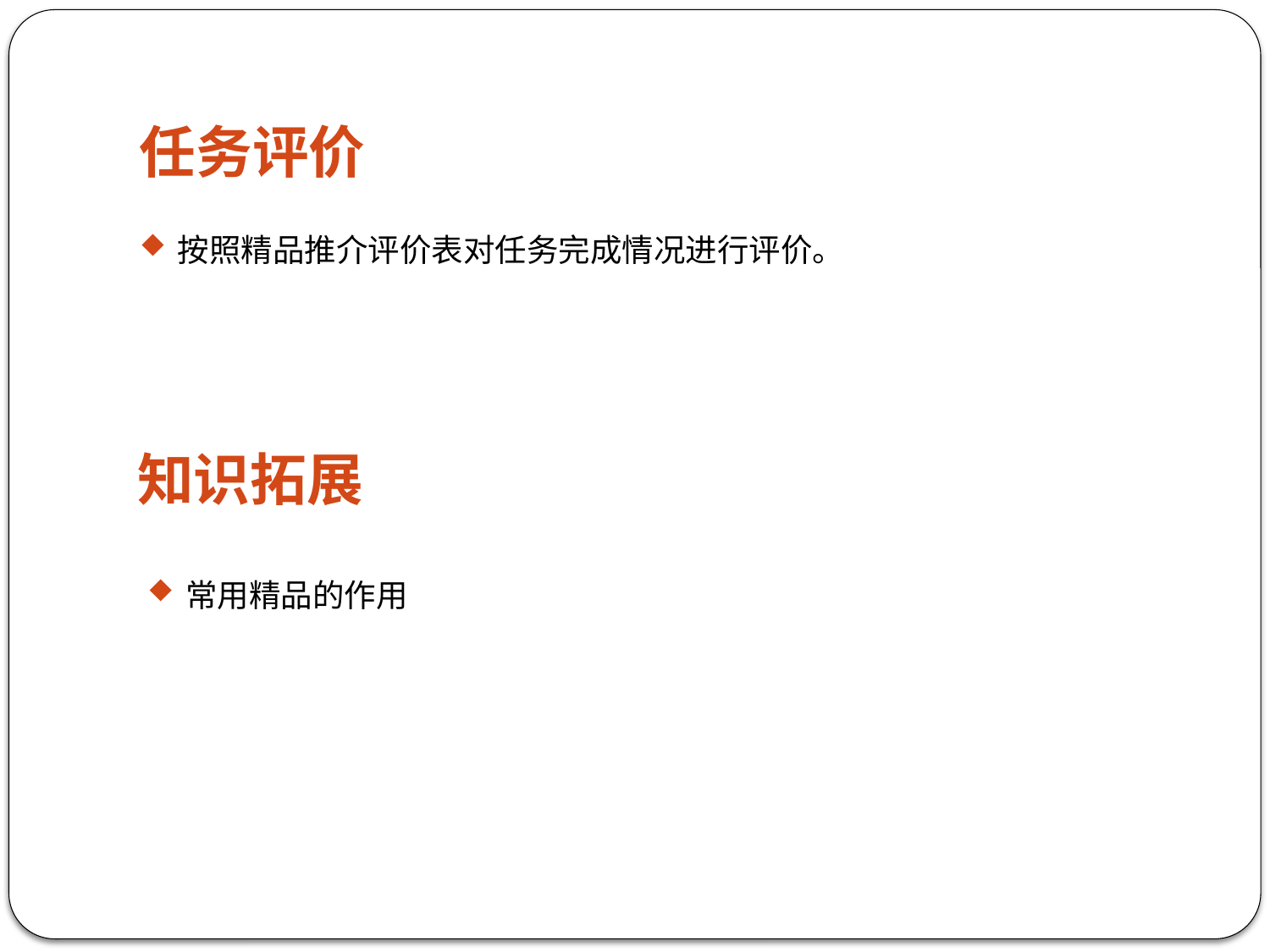

# 任务评价
按照精品推介评价表对任务完成情况进行评价。
知识拓展
常用精品的作用